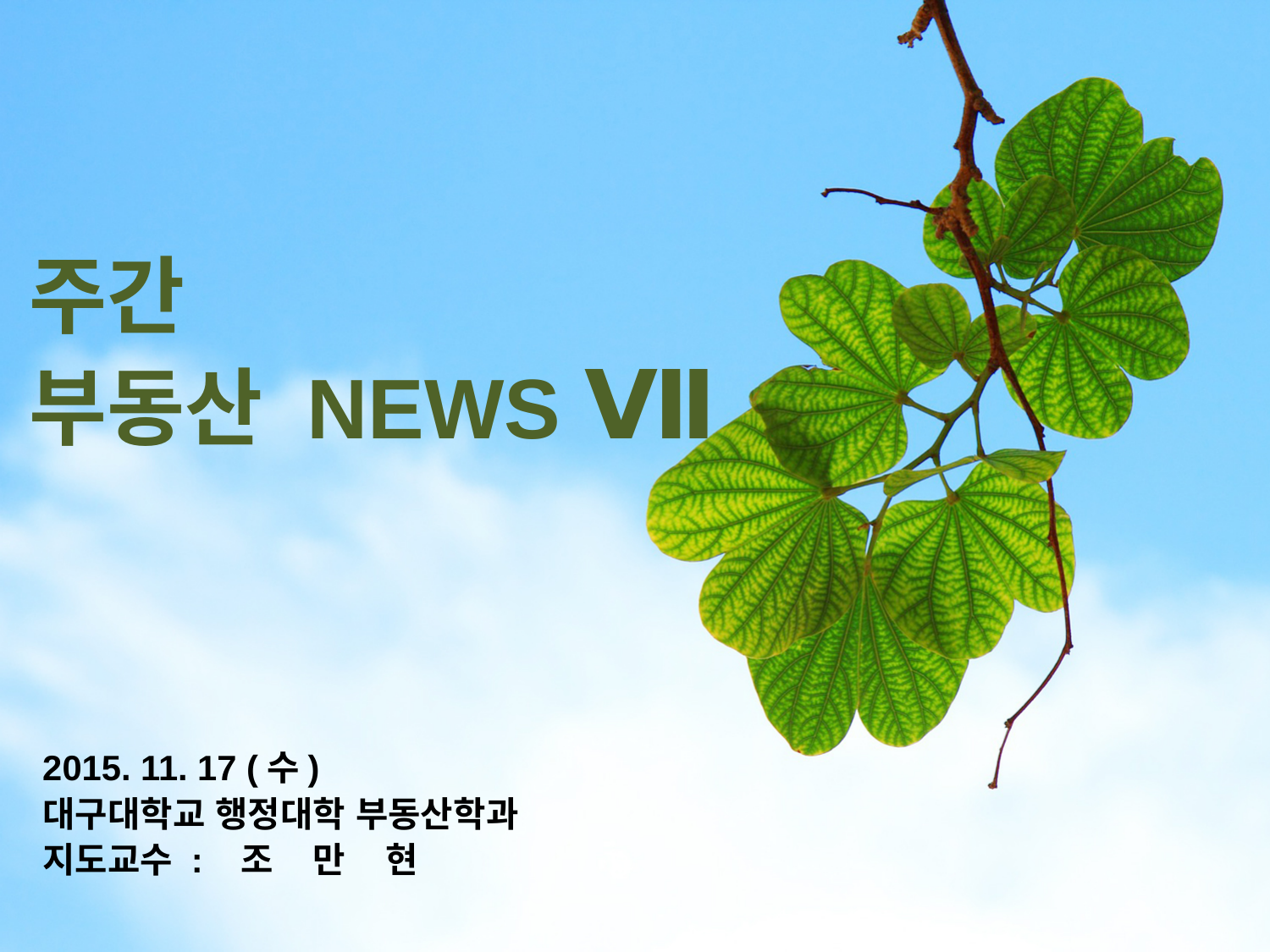

주간
부동산 NEWS Ⅶ
2015. 11. 17 (수)
대구대학교 행정대학 부동산학과
지도교수 :   조    만    현